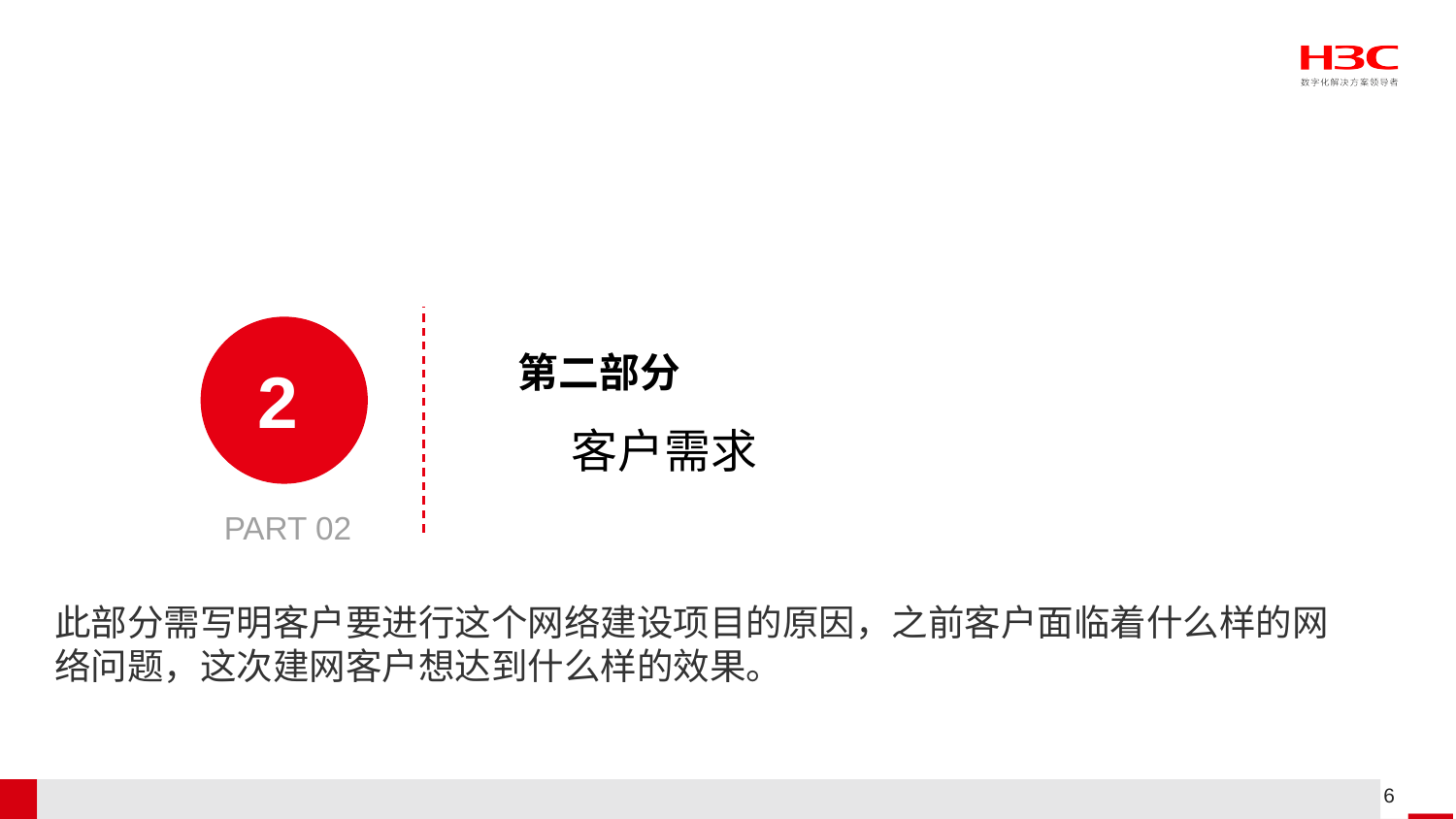

第二部分
   客户需求
  2
PART 02
此部分需写明客户要进行这个网络建设项目的原因，之前客户面临着什么样的网络问题，这次建网客户想达到什么样的效果。